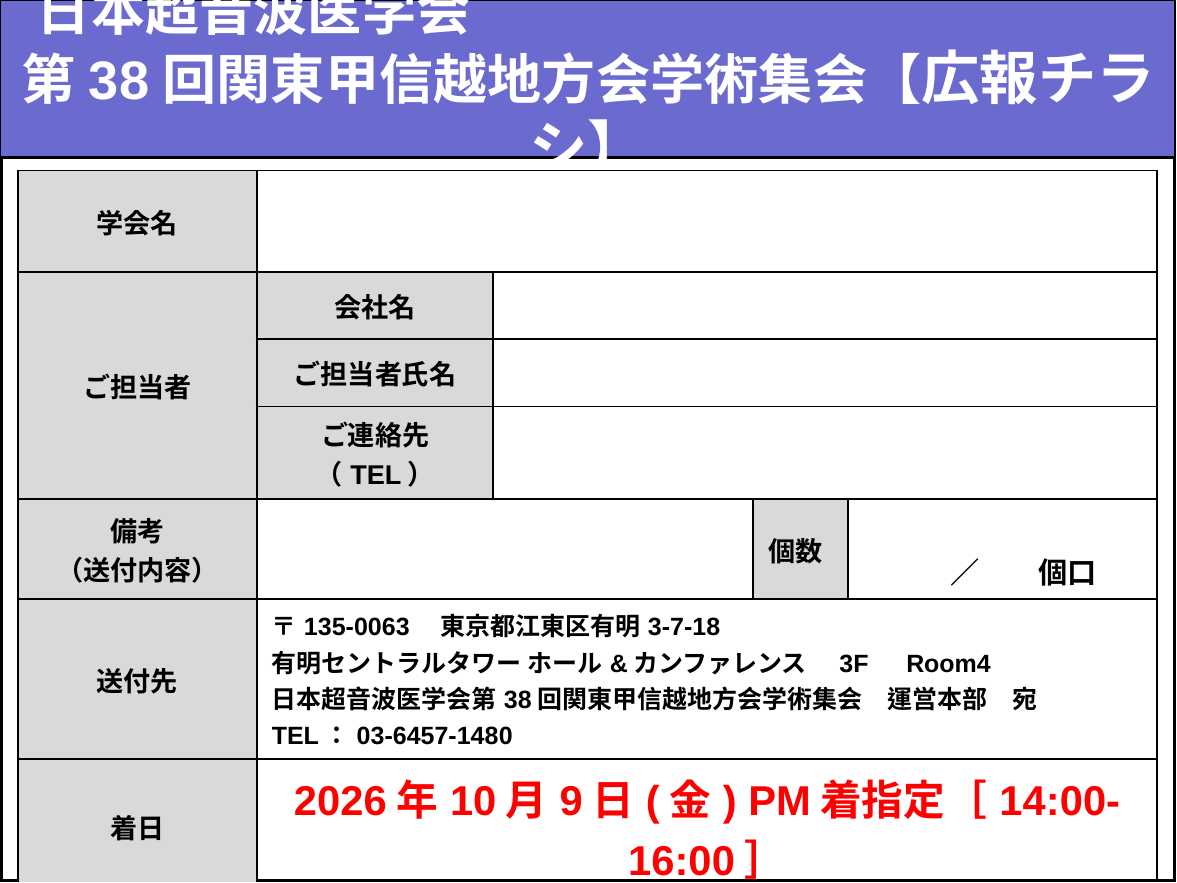

日本超音波医学会
第38回関東甲信越地方会学術集会【広報チラシ】
| 学会名 |  |  |  |  |
| --- | --- | --- | --- | --- |
| ご担当者 | 会社名 |  |  |  |
|  | ご担当者氏名 |  |  |  |
|  | ご連絡先（TEL） |  |  |  |
| 備考 （送付内容） |  |  | 個数 | ／　　個口 |
| 送付先 | 〒135-0063　東京都江東区有明3-7-18 有明セントラルタワー ホール&カンファレンス　3F　Room4 日本超音波医学会第38回関東甲信越地方会学術集会　運営本部　宛 TEL：03-6457-1480 |  |  |  |
| 着日 | 2026年10月9日(金) PM着指定［14:00-16:00］ |  |  |  |
| ※必要事項を全てご記入の上、必ず荷物側面の見えやすい場所に全ての荷物に貼付してください。 ※本送付状はカラーで印刷をお願いします。 |  |  |  |  |